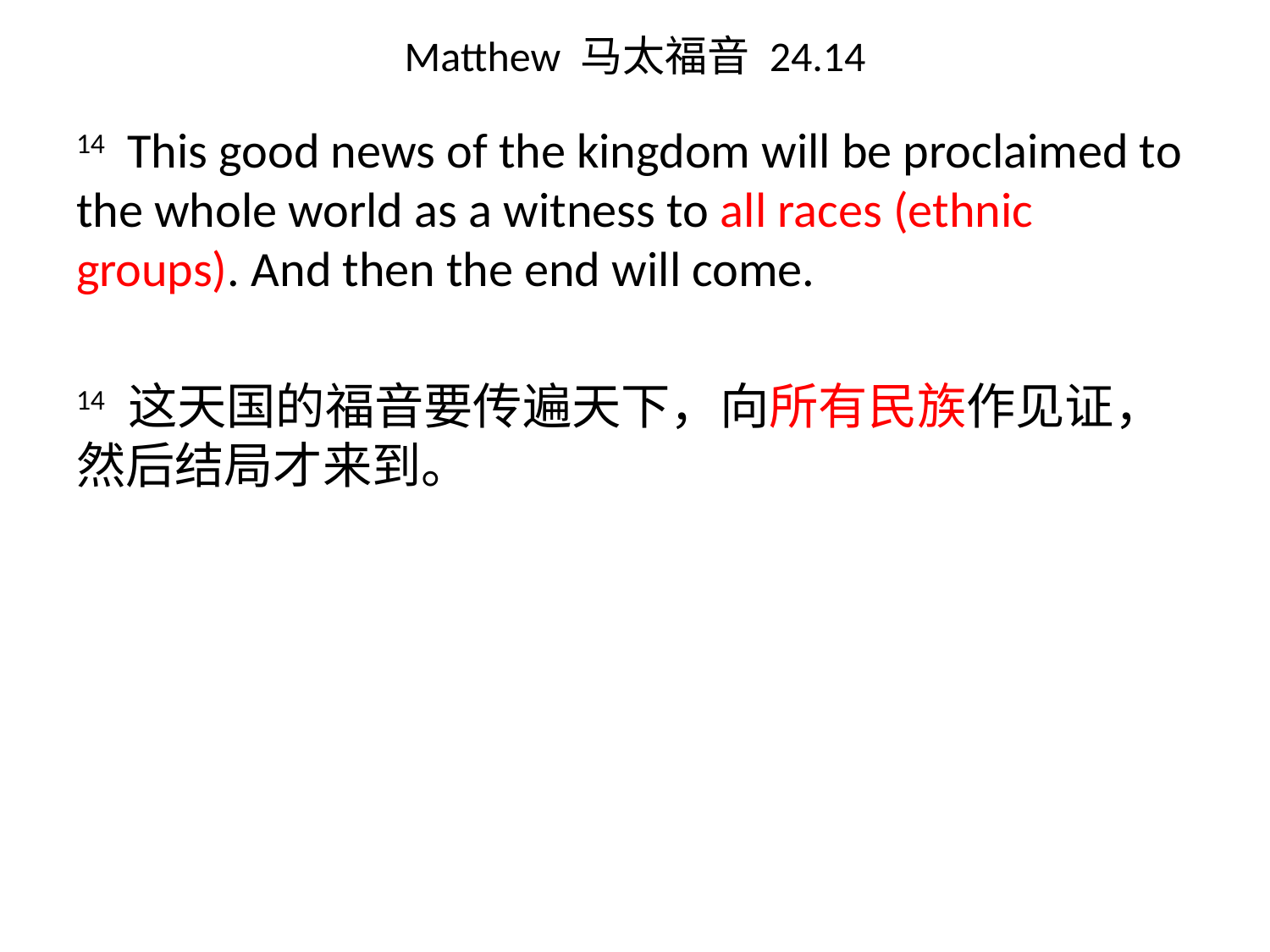

# Matthew 马太福音 24.14
14  This good news of the kingdom will be proclaimed to the whole world as a witness to all races (ethnic groups). And then the end will come.

14 这天国的福音要传遍天下，向所有民族作见证，然后结局才来到。